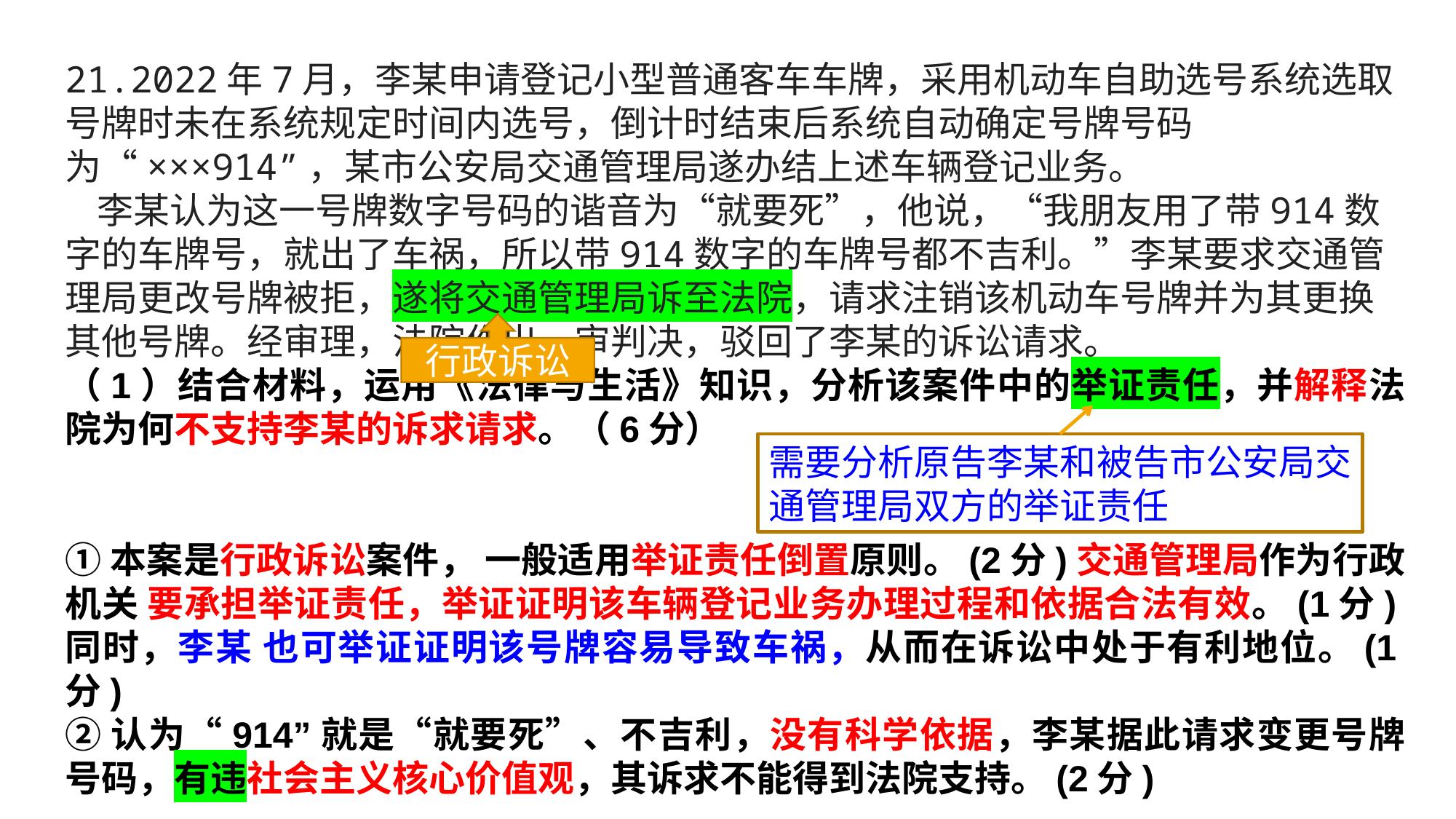

21.2022年7月，李某申请登记小型普通客车车牌，采用机动车自助选号系统选取号牌时未在系统规定时间内选号，倒计时结束后系统自动确定号牌号码为“×××914”，某市公安局交通管理局遂办结上述车辆登记业务。
李某认为这一号牌数字号码的谐音为“就要死”，他说，“我朋友用了带914数字的车牌号，就出了车祸，所以带914数字的车牌号都不吉利。”李某要求交通管理局更改号牌被拒，遂将交通管理局诉至法院，请求注销该机动车号牌并为其更换其他号牌。经审理，法院作出一审判决，驳回了李某的诉讼请求。
（1）结合材料，运用《法律与生活》知识，分析该案件中的举证责任，并解释法院为何不支持李某的诉求请求。（6分）

①本案是行政诉讼案件， 一般适用举证责任倒置原则。(2分)交通管理局作为行政机关 要承担举证责任，举证证明该车辆登记业务办理过程和依据合法有效。(1分)同时，李某 也可举证证明该号牌容易导致车祸，从而在诉讼中处于有利地位。(1分)
②认为“914”就是“就要死”、不吉利，没有科学依据，李某据此请求变更号牌号码，有违社会主义核心价值观，其诉求不能得到法院支持。(2分)

行政诉讼
需要分析原告李某和被告市公安局交通管理局双方的举证责任